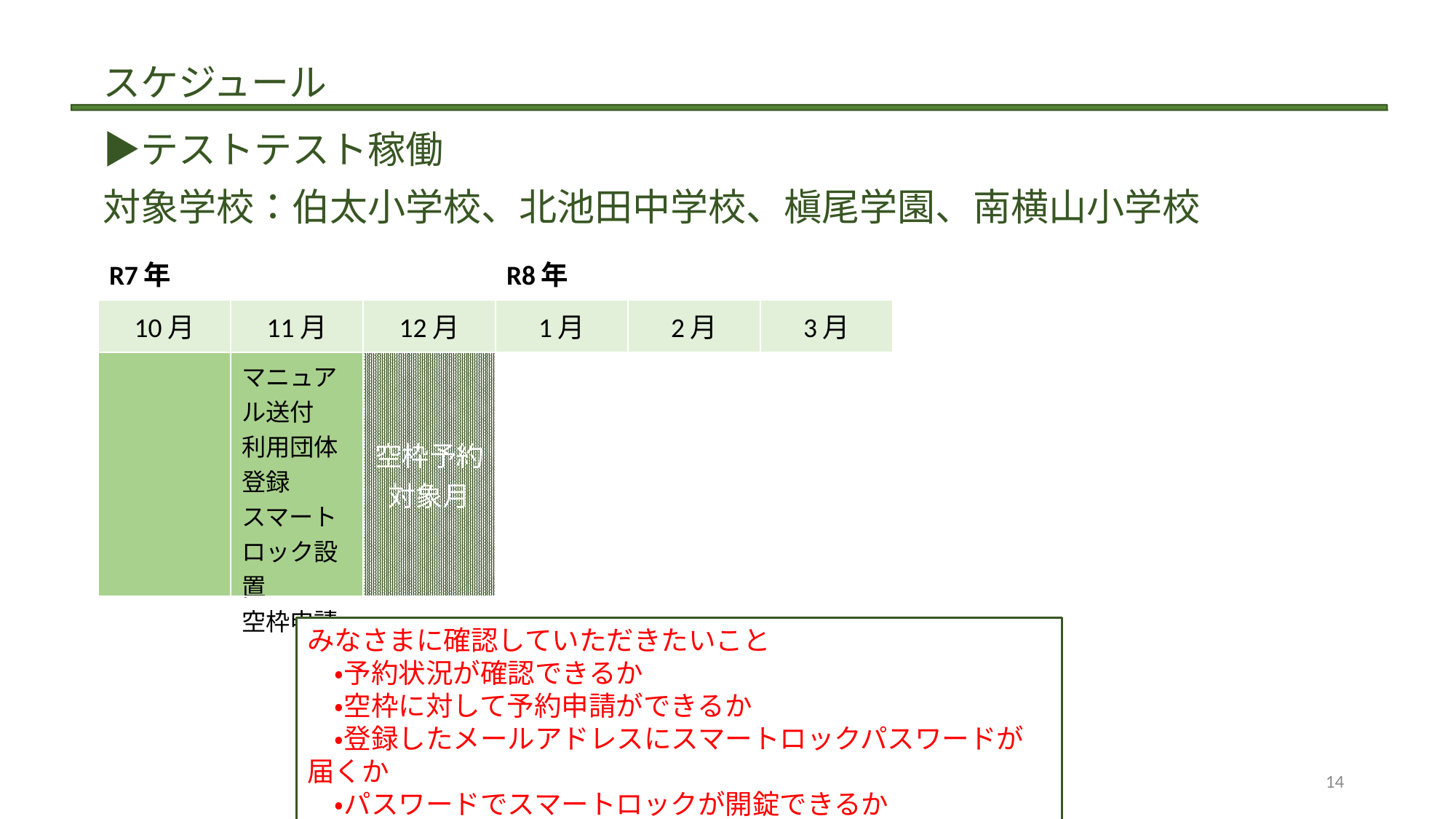

スケジュール

　▶テストテスト稼働
　対象学校：伯太小学校、北池田中学校、槇尾学園、南横山小学校
| R7年 |  |  | R8年 |  |  |
| --- | --- | --- | --- | --- | --- |
| 10月 | 11月 | 12月 | 1月 | 2月 | 3月 |
|  | マニュアル送付 利用団体登録 スマートロック設置 空枠申請 | 空枠予約 対象月 | マニュアル送付 |  |  |
|  |  |  |  |  |  |
みなさまに確認していただきたいこと
　・予約状況が確認できるか
　・空枠に対して予約申請ができるか
　・登録したメールアドレスにスマートロックパスワードが届くか
　・パスワードでスマートロックが開錠できるか
14